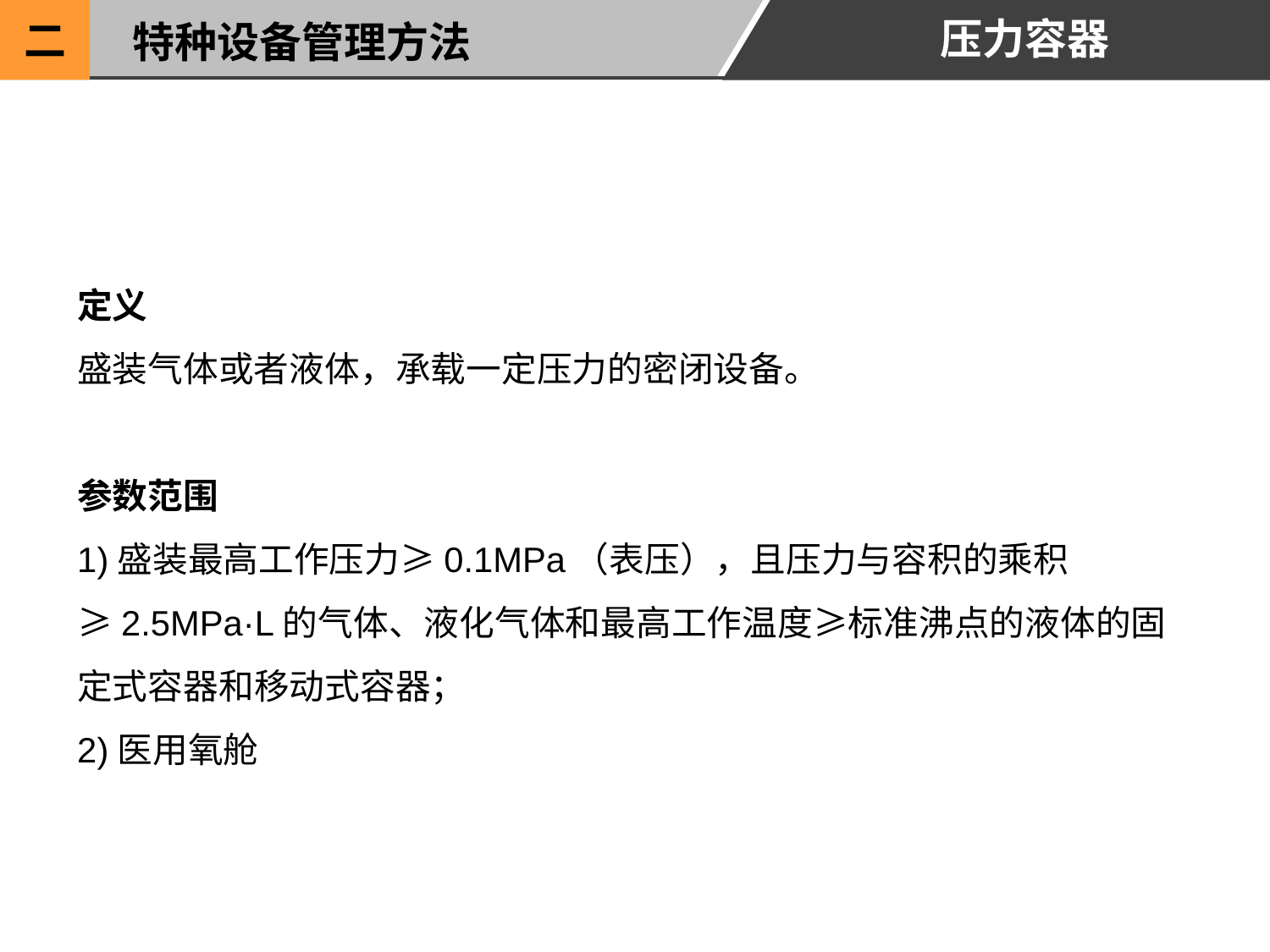

压力容器
二
特种设备管理方法

定义
盛装气体或者液体，承载一定压力的密闭设备。

参数范围
1)盛装最高工作压力≥0.1MPa（表压），且压力与容积的乘积≥2.5MPa·L的气体、液化气体和最高工作温度≥标准沸点的液体的固定式容器和移动式容器；
2)医用氧舱